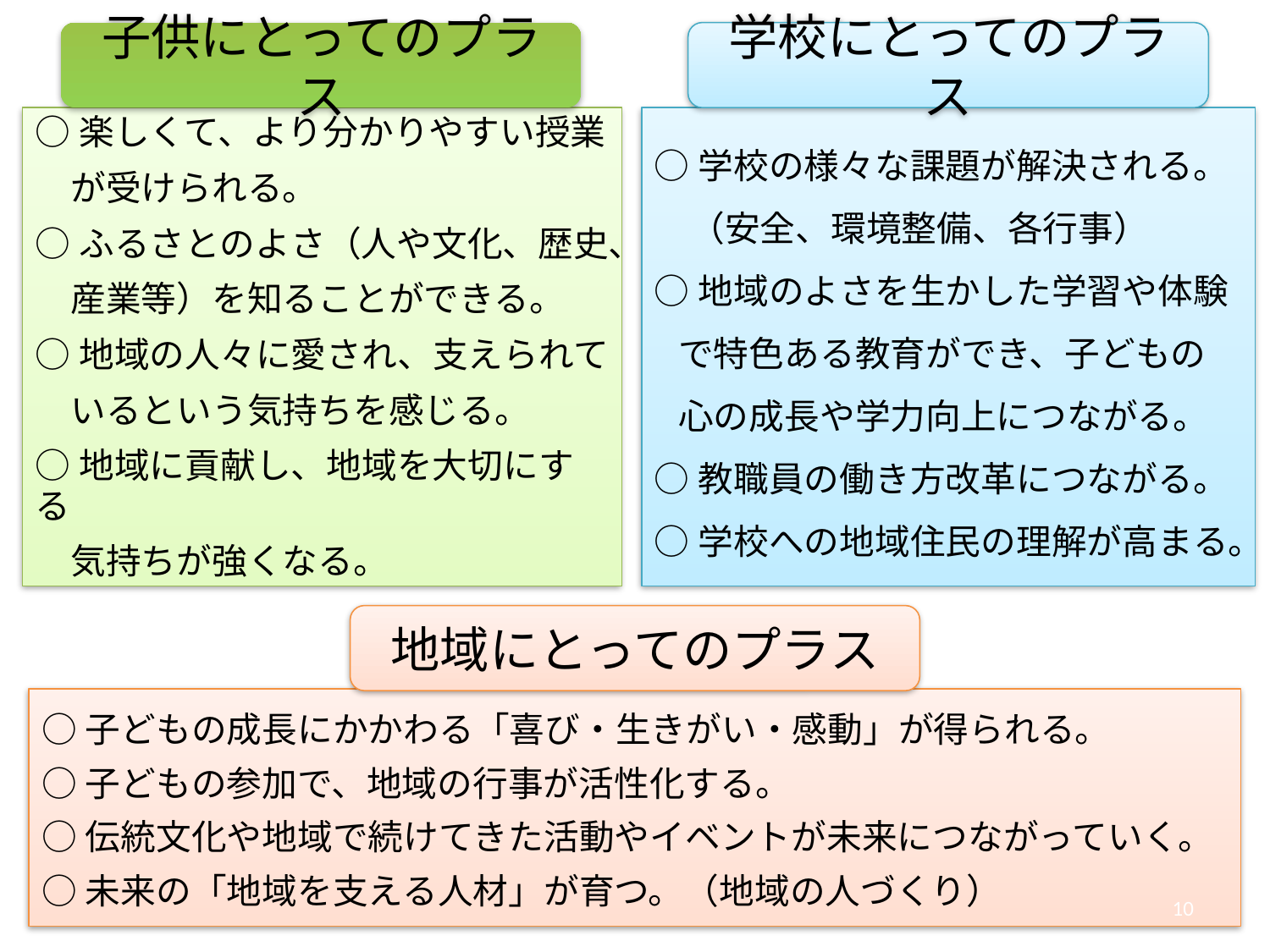

子供にとってのプラス
学校にとってのプラス
○楽しくて、より分かりやすい授業
　が受けられる。
○ふるさとのよさ（人や文化、歴史、
　産業等）を知ることができる。
○地域の人々に愛され、支えられて
　いるという気持ちを感じる。
○地域に貢献し、地域を大切にする
　気持ちが強くなる。
○学校の様々な課題が解決される。
　（安全、環境整備、各行事）
○地域のよさを生かした学習や体験
  で特色ある教育ができ、子どもの
  心の成長や学力向上につながる。
○教職員の働き方改革につながる。
○学校への地域住民の理解が高まる。
地域にとってのプラス
○子どもの成長にかかわる「喜び・生きがい・感動」が得られる。
○子どもの参加で、地域の行事が活性化する。
○伝統文化や地域で続けてきた活動やイベントが未来につながっていく。
○未来の「地域を支える人材」が育つ。（地域の人づくり）
10